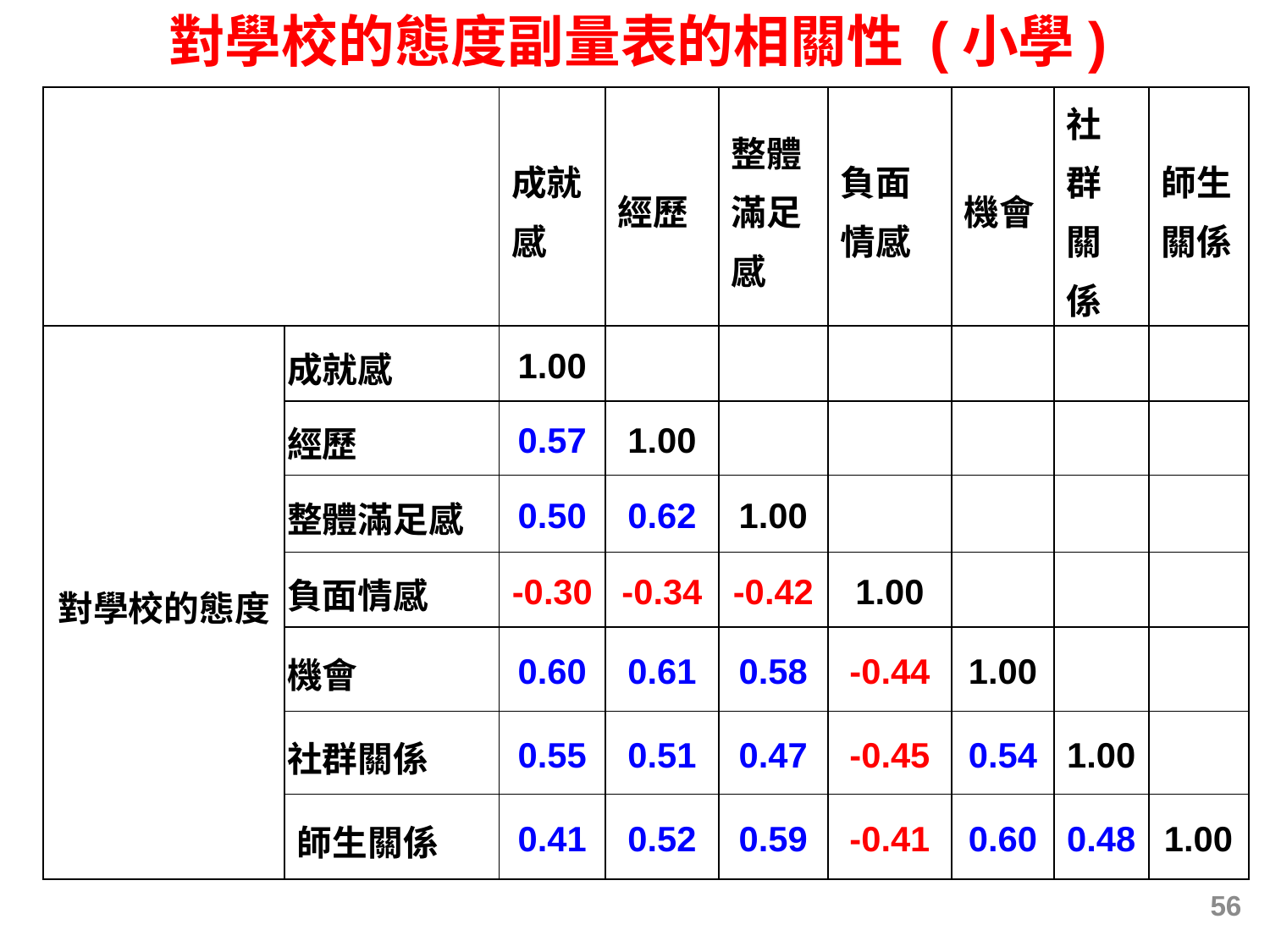

# 對學校的態度副量表的相關性 (小學)
|  |  | 成就感 | 經歷 | 整體滿足感 | 負面情感 | 機會 | 社群關係 | 師生關係 |
| --- | --- | --- | --- | --- | --- | --- | --- | --- |
| 對學校的態度 | 成就感 | 1.00 |  |  |  |  |  |  |
|  | 經歷 | 0.57 | 1.00 |  |  |  |  |  |
|  | 整體滿足感 | 0.50 | 0.62 | 1.00 |  |  |  |  |
|  | 負面情感 | -0.30 | -0.34 | -0.42 | 1.00 |  |  |  |
|  | 機會 | 0.60 | 0.61 | 0.58 | -0.44 | 1.00 |  |  |
|  | 社群關係 | 0.55 | 0.51 | 0.47 | -0.45 | 0.54 | 1.00 |  |
|  | 師生關係 | 0.41 | 0.52 | 0.59 | -0.41 | 0.60 | 0.48 | 1.00 |
56